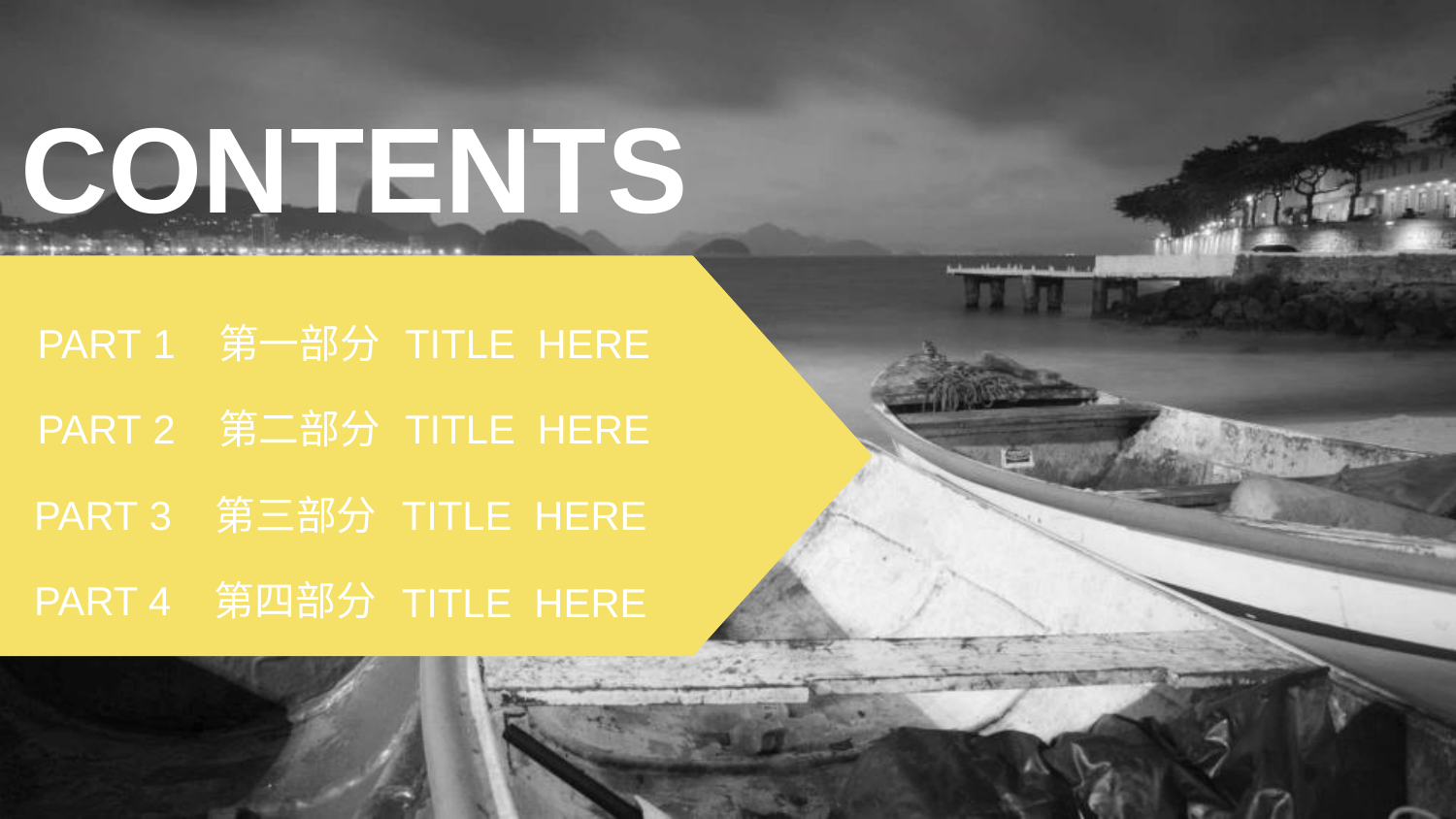

CONTENTS

TITLE  HERE
PART 1   第一部分
PART 2   第二部分
TITLE  HERE
PART 3   第三部分
TITLE  HERE
PART 4   第四部分
TITLE  HERE